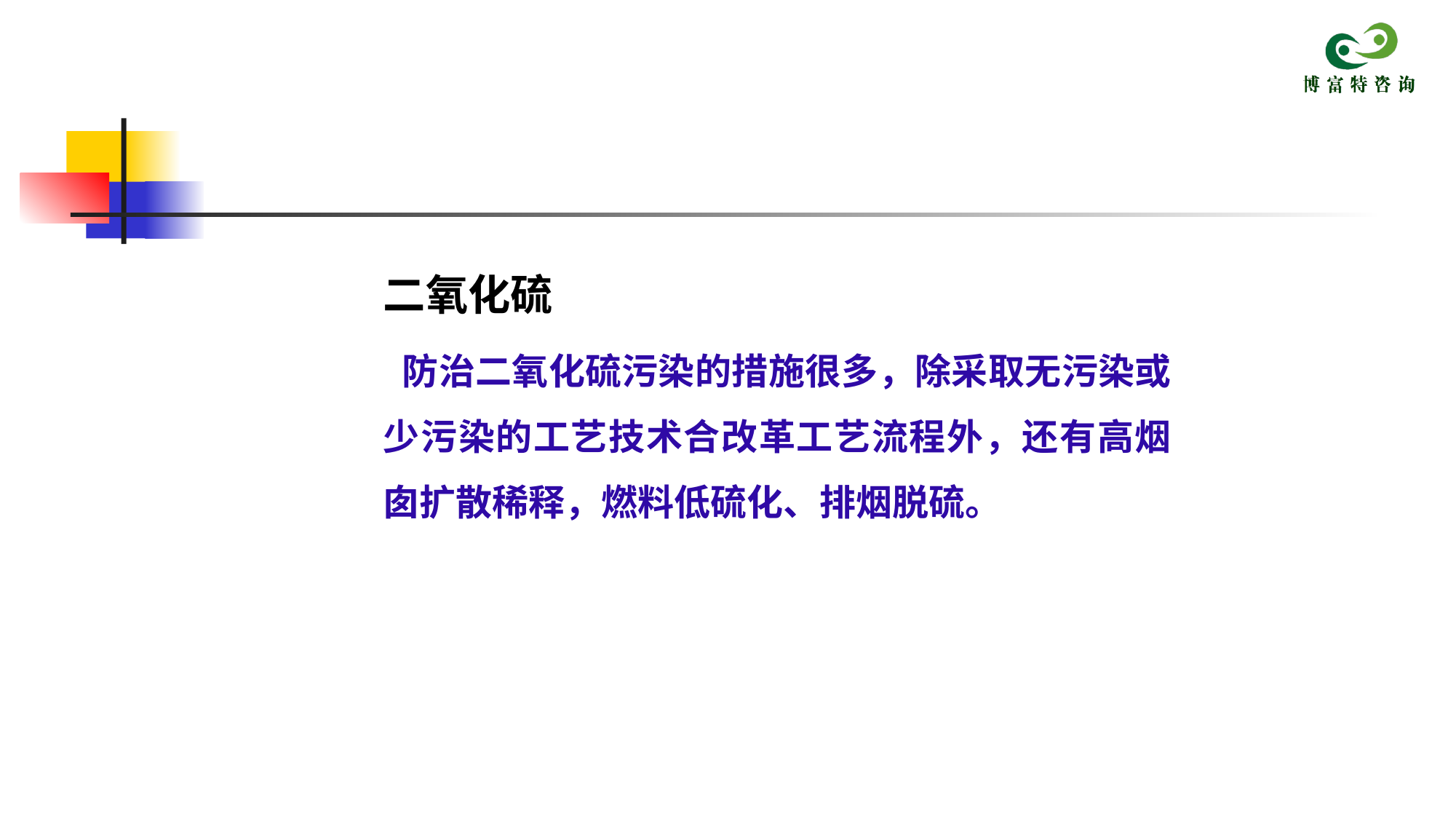

二氧化硫
      防治二氧化硫污染的措施很多，除采取无污染或少污染的工艺技术合改革工艺流程外，还有高烟囱扩散稀释，燃料低硫化、排烟脱硫。